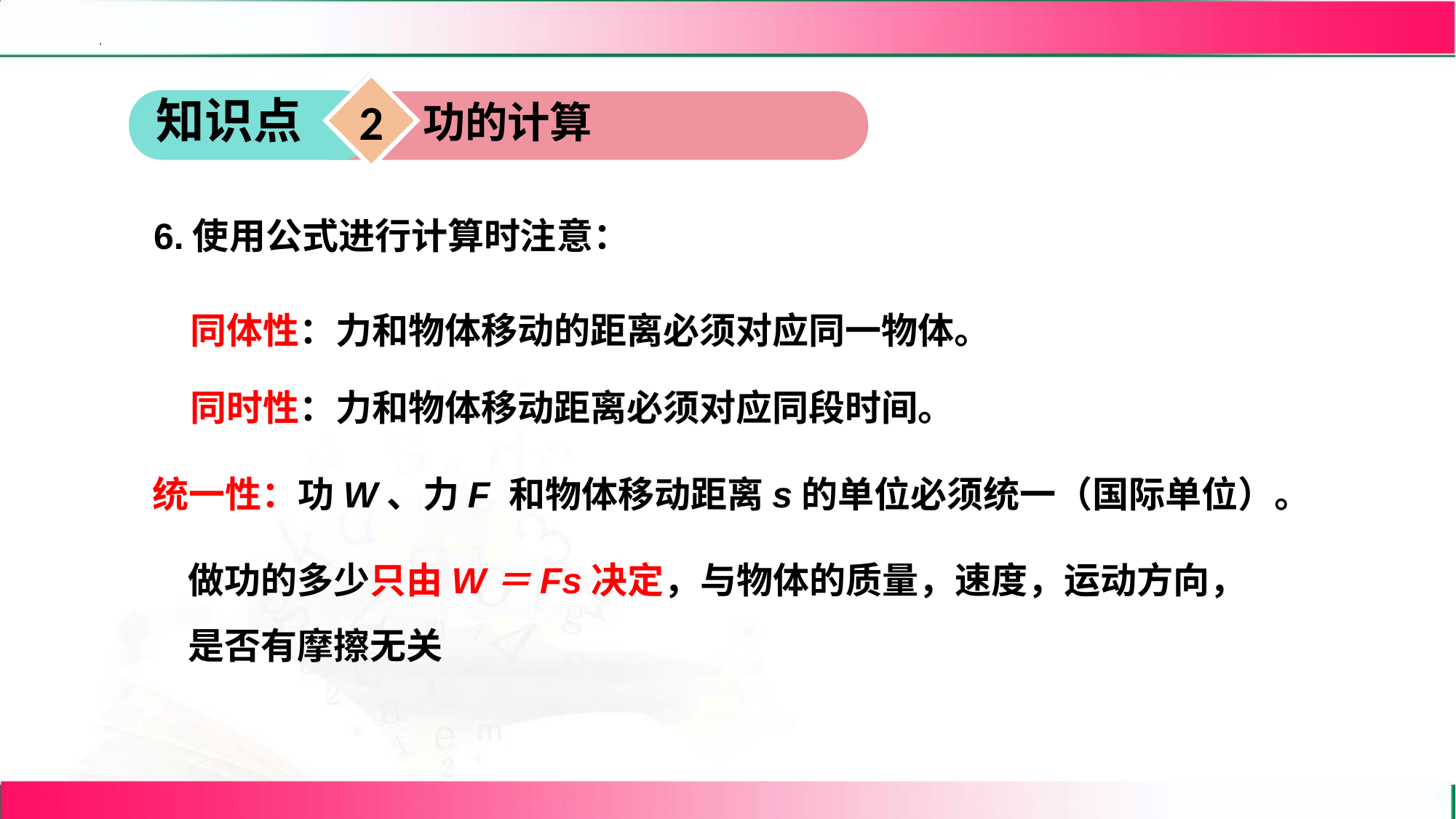

2
知识点

功的计算

6.使用公式进行计算时注意：
同体性：力和物体移动的距离必须对应同一物体。
同时性：力和物体移动距离必须对应同段时间。
统一性：功W、力F 和物体移动距离s的单位必须统一（国际单位）。
做功的多少只由W＝Fs决定，与物体的质量，速度，运动方向，是否有摩擦无关